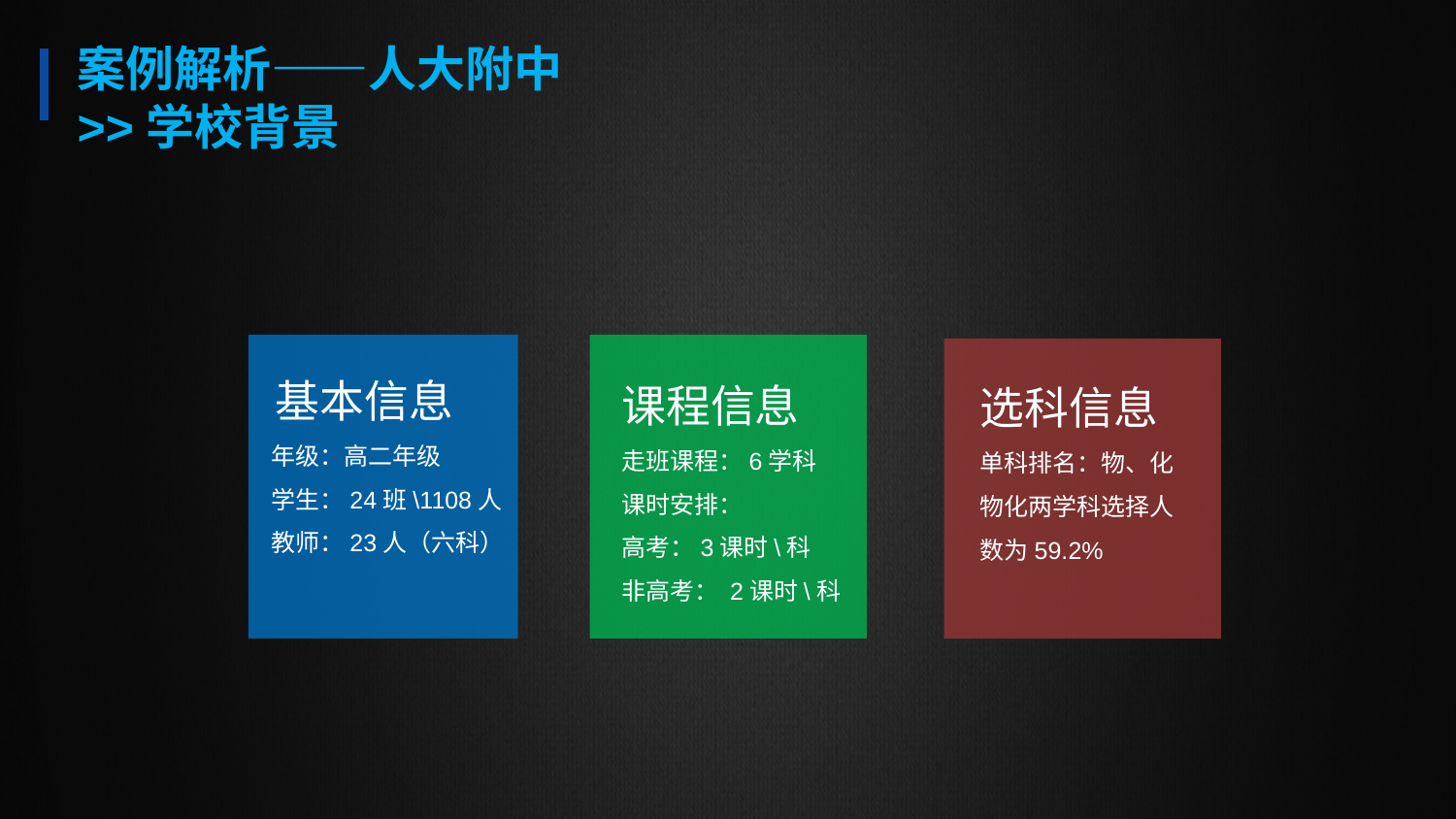

案例解析——人大附中
>>学校背景

 基本信息
  年级：高二年级
  学生：24班\1108人
  教师：23人（六科）

选科信息
单科排名：物、化
物化两学科选择人
数为59.2%

课程信息
走班课程：6学科
课时安排：
高考：3课时\科
非高考： 2课时\科